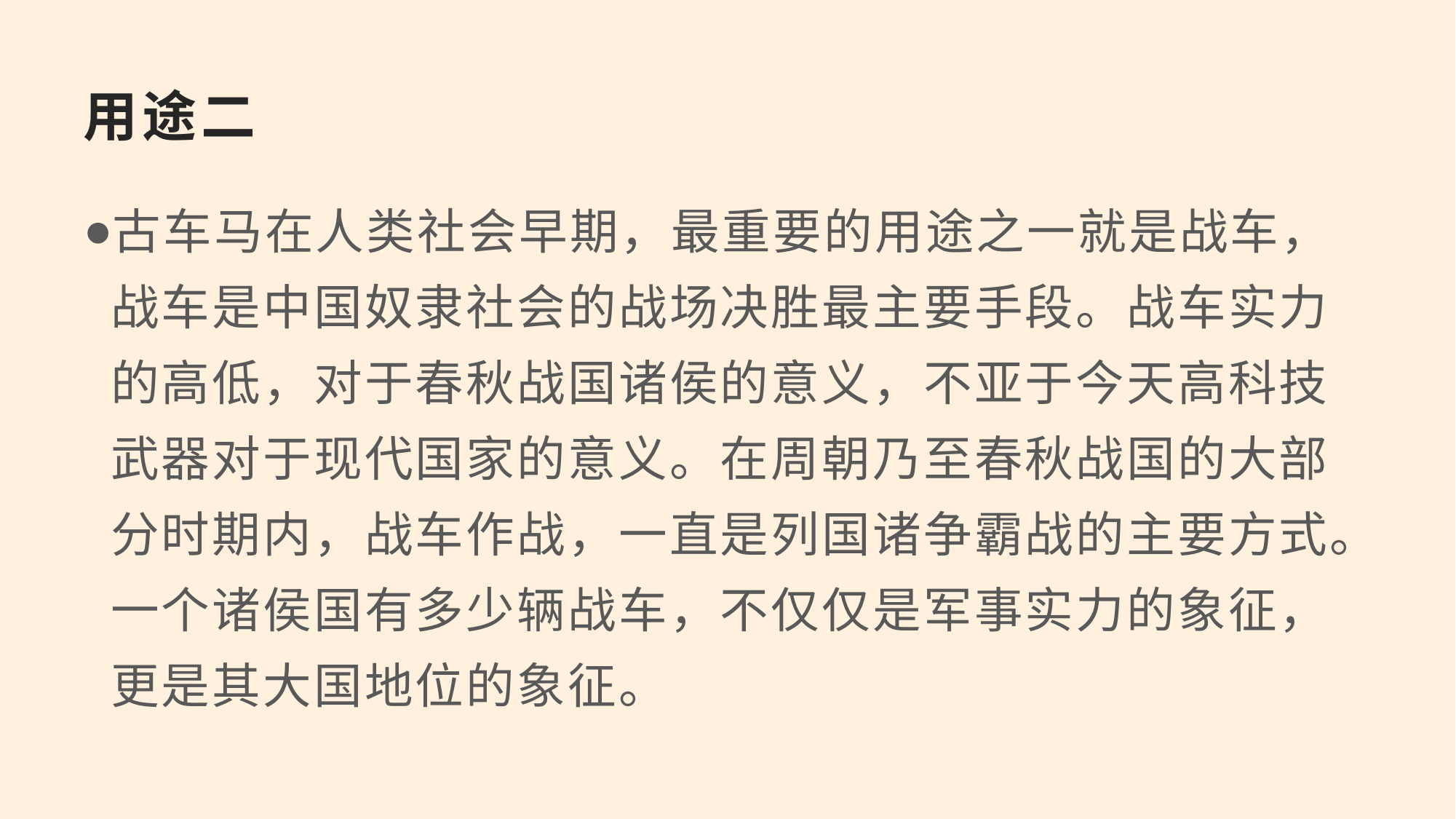

# 用途二
古车马在人类社会早期，最重要的用途之一就是战车，战车是中国奴隶社会的战场决胜最主要手段。战车实力的高低，对于春秋战国诸侯的意义，不亚于今天高科技武器对于现代国家的意义。在周朝乃至春秋战国的大部分时期内，战车作战，一直是列国诸争霸战的主要方式。一个诸侯国有多少辆战车，不仅仅是军事实力的象征，更是其大国地位的象征。